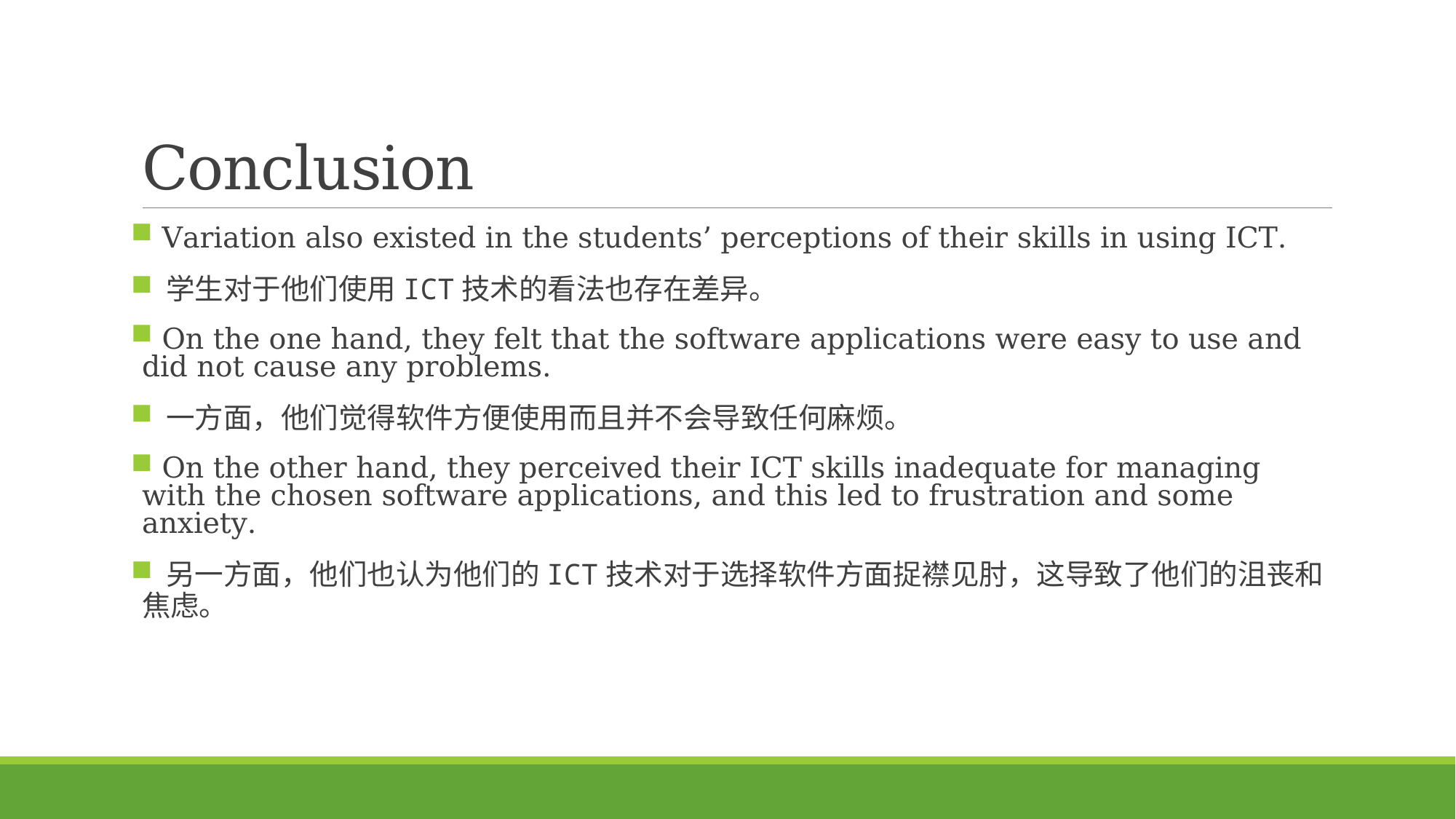

# Conclusion
 Variation also existed in the students’ perceptions of their skills in using ICT.
 学生对于他们使用ICT技术的看法也存在差异。
 On the one hand, they felt that the software applications were easy to use and did not cause any problems.
 一方面，他们觉得软件方便使用而且并不会导致任何麻烦。
 On the other hand, they perceived their ICT skills inadequate for managing with the chosen software applications, and this led to frustration and some anxiety.
 另一方面，他们也认为他们的ICT技术对于选择软件方面捉襟见肘，这导致了他们的沮丧和焦虑。